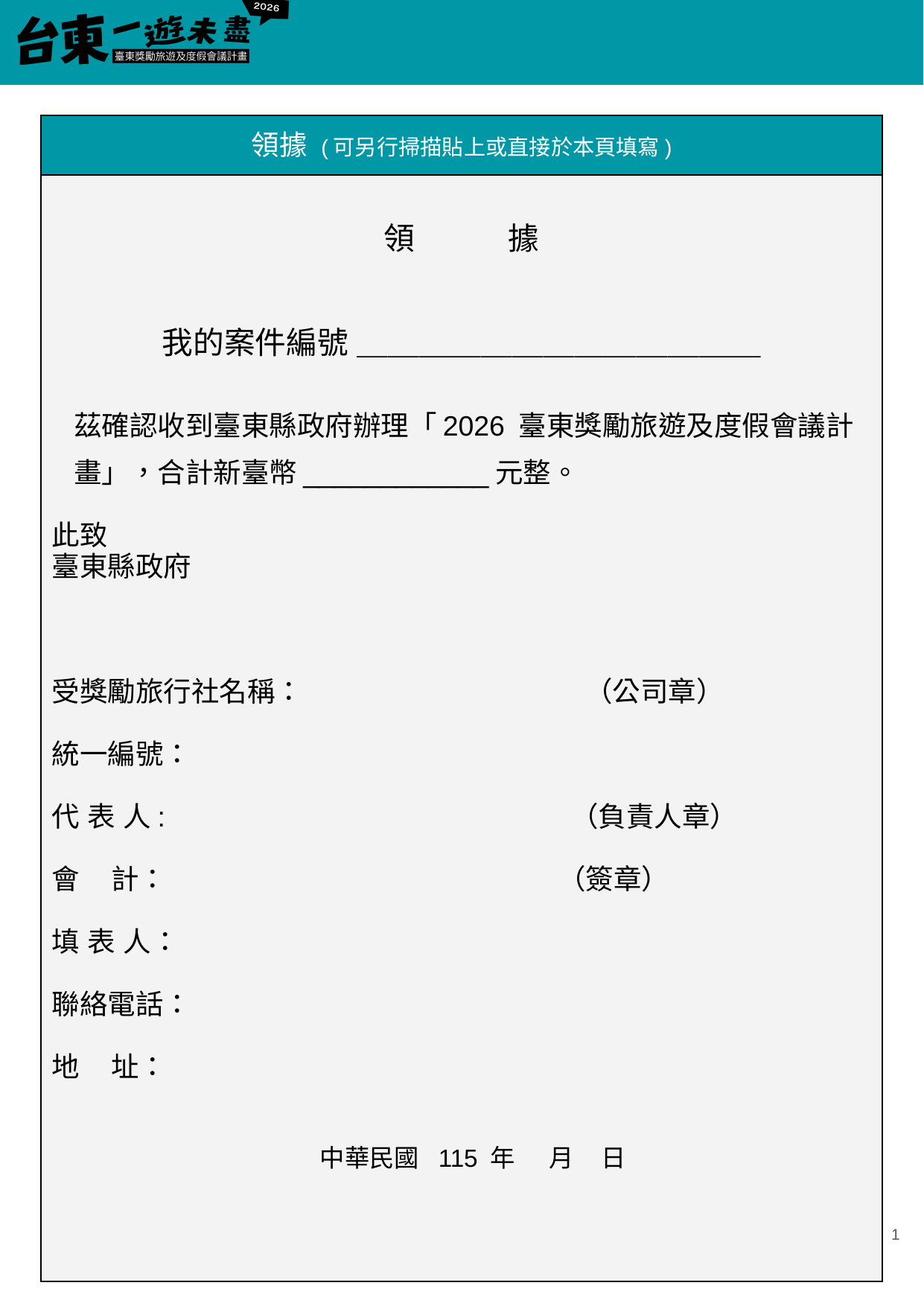

| 領據 (可另行掃描貼上或直接於本頁填寫) |
| --- |
| 領　　　據 我的案件編號 ＿＿＿＿＿＿＿＿＿＿＿＿＿   茲確認收到臺東縣政府辦理「2026 臺東獎勵旅遊及度假會議計 畫」，合計新臺幣\_\_\_\_\_\_\_\_\_\_\_\_元整。   此致 臺東縣政府 受獎勵旅行社名稱： （公司章）　 統一編號： 代 表 人: （負責人章） 會 計： （簽章） 填 表 人： 聯絡電話： 　 地 址： 中華民國 115 年 月 日 |

1